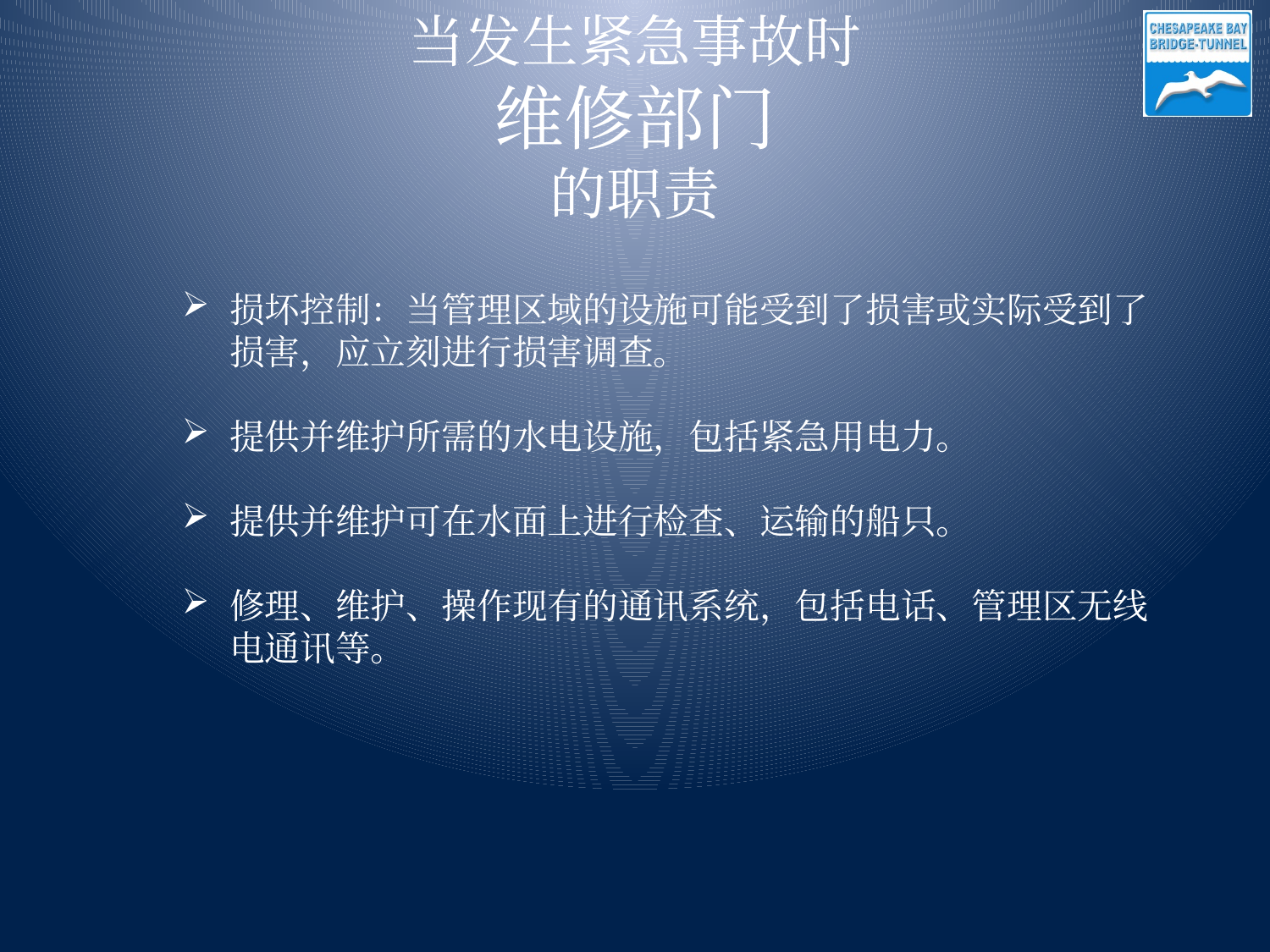

当发生紧急事故时
维修部门
的职责

损坏控制：当管理区域的设施可能受到了损害或实际受到了损害，应立刻进行损害调查。

提供并维护所需的水电设施，包括紧急用电力。

提供并维护可在水面上进行检查、运输的船只。

修理、维护、操作现有的通讯系统，包括电话、管理区无线电通讯等。